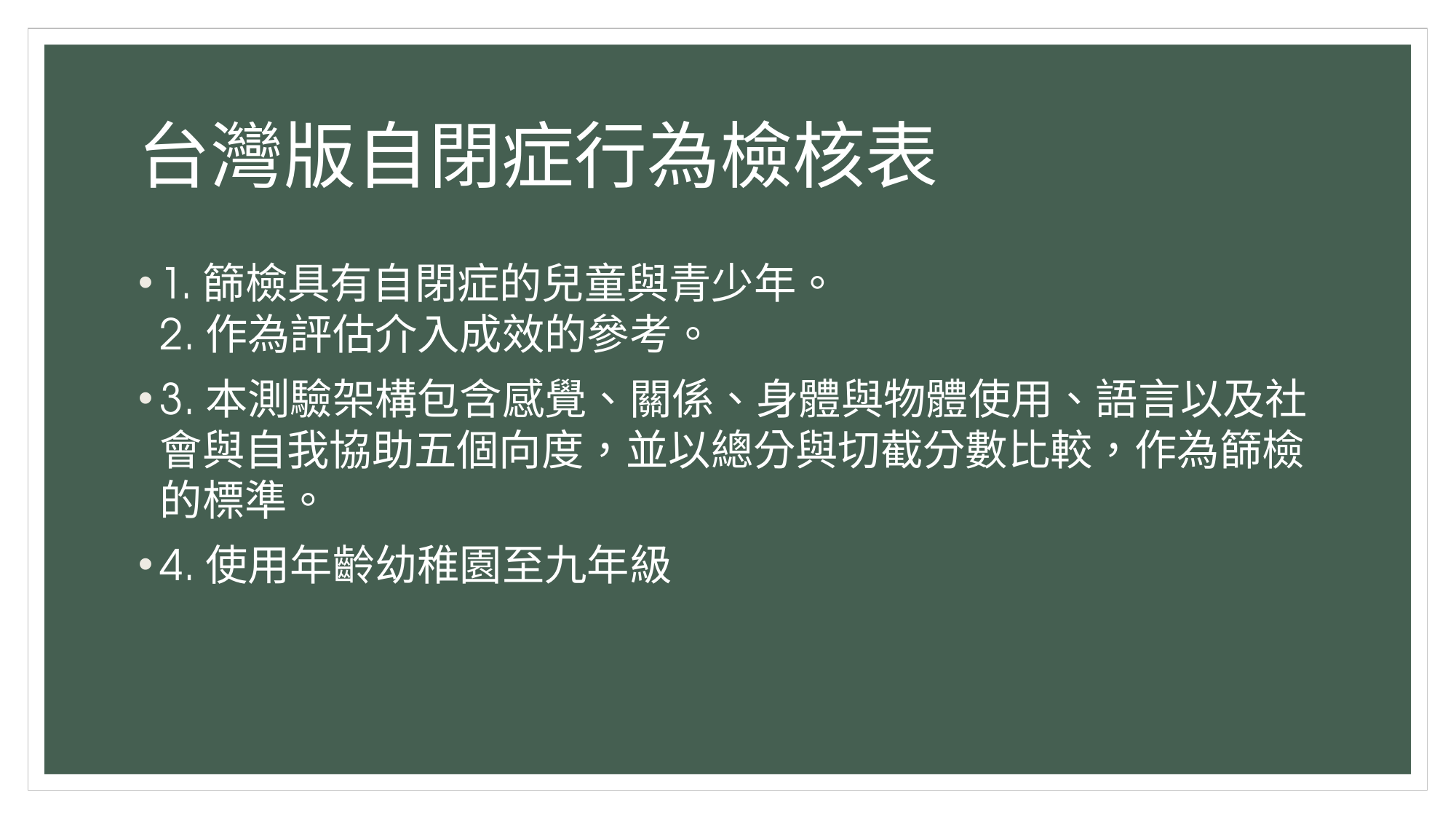

# 台灣版自閉症行為檢核表
1.篩檢具有自閉症的兒童與青少年。
2.作為評估介入成效的參考。
3.本測驗架構包含感覺、關係、身體與物體使用、語言以及社會與自我協助五個向度，並以總分與切截分數比較，作為篩檢的標準。
4.使用年齡幼稚園至九年級